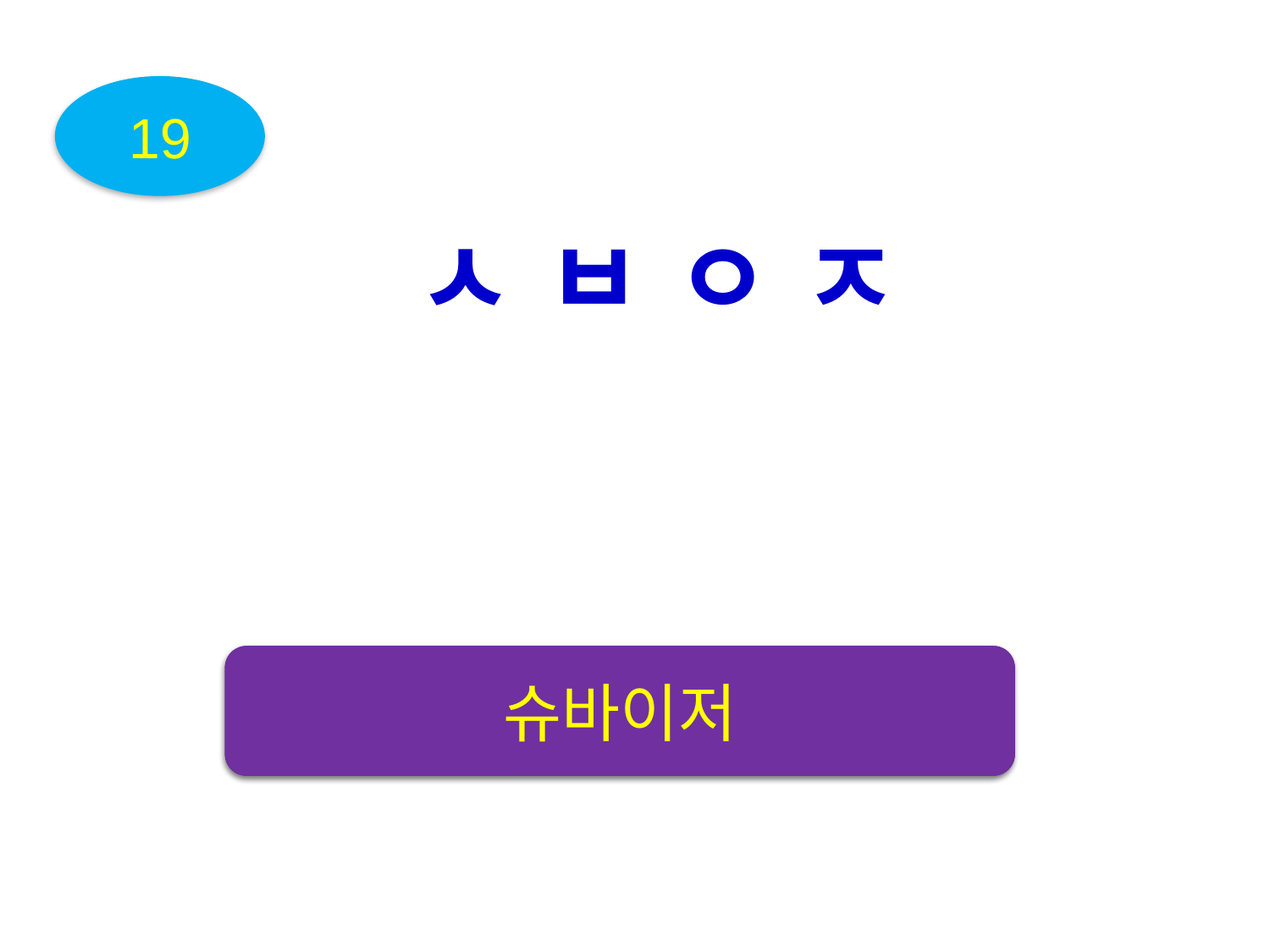

19
ㅅ ㅂ ㅇ ㅈ
동물
슈바이저